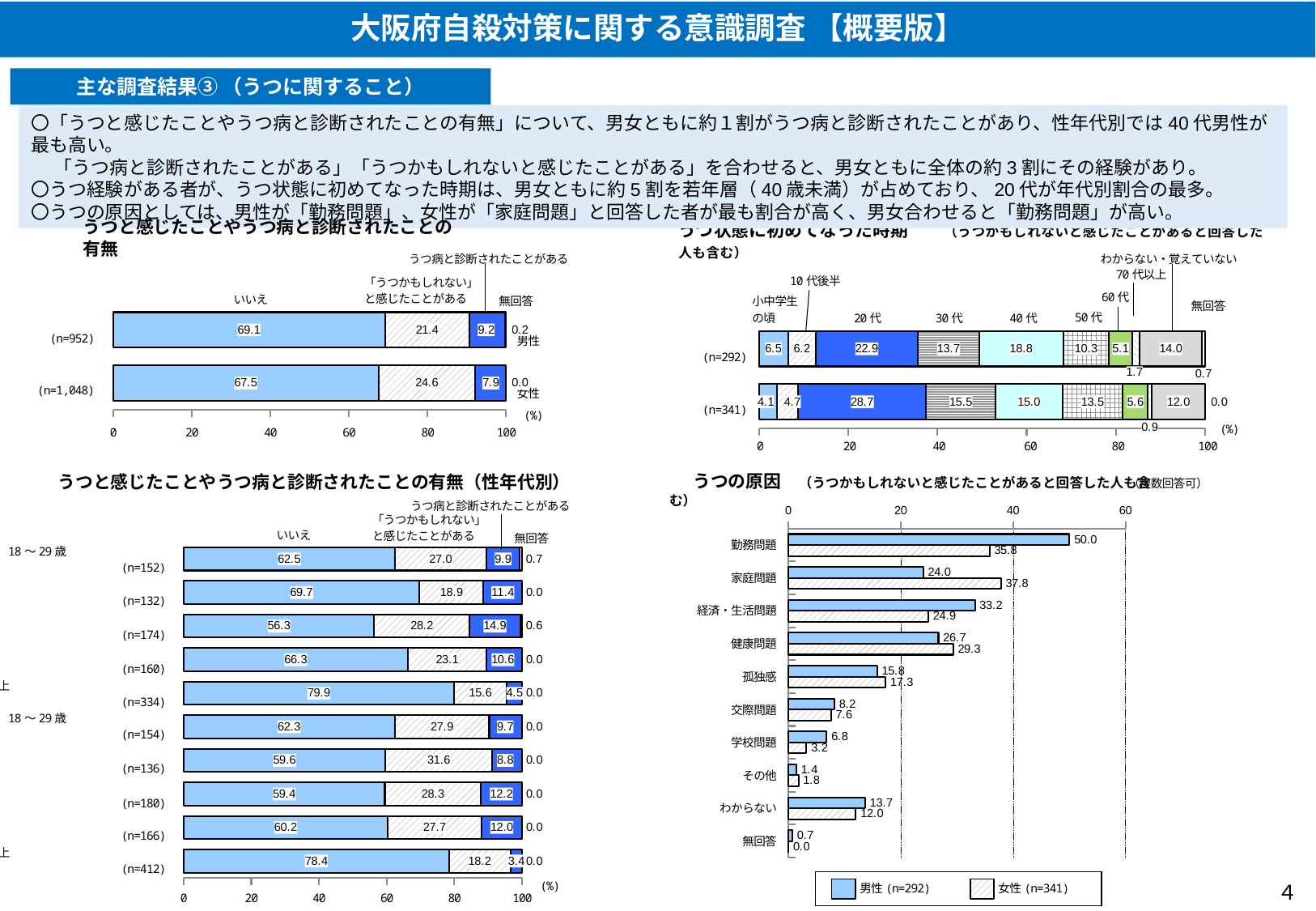

大阪府自殺対策に関する意識調査 【概要版】
主な調査結果③ （うつに関すること）
〇「うつと感じたことやうつ病と診断されたことの有無」について、男女ともに約１割がうつ病と診断されたことがあり、性年代別では40代男性が最も高い。
　 「うつ病と診断されたことがある」「うつかもしれないと感じたことがある」を合わせると、男女ともに全体の約3割にその経験があり。
〇うつ経験がある者が、うつ状態に初めてなった時期は、男女ともに約5割を若年層（40歳未満）が占めており、20代が年代別割合の最多。
〇うつの原因としては、男性が「勤務問題」、女性が「家庭問題」と回答した者が最も割合が高く、男女合わせると「勤務問題」が高い。

### Chart

| Category | いいえ | 「うつかもしれない」と感じたことがある | うつ病と診断されたことがある | 無回答 |
|---|---|---|---|---|
| 男性
(n=952) | 69.1 | 21.4 | 9.2 | 0.2 |
| 女性
(n=1,048) | 67.5 | 24.6 | 7.9 | 0.0 |

### Chart

| Category | 小中学生の頃 | 10代後半 | 20代 | 30代 | 40代 | 50代 | 60代 | 70代以上 | わからない・覚えていない | 無回答 |
|---|---|---|---|---|---|---|---|---|---|---|
| 男性
(n=292) | 6.5 | 6.2 | 22.9 | 13.7 | 18.8 | 10.3 | 5.1 | 1.7 | 14.0 | 0.7 |
| 女性
(n=341) | 4.1 | 4.7 | 28.7 | 15.5 | 15.0 | 13.5 | 5.6 | 0.9 | 12.0 | 0.0 |
うつと感じたことやうつ病と診断されたことの有無

### Chart

| Category | いいえ | 「うつかもしれない」と感じたことがある | うつ病と診断されたことがある | 無回答 |
|---|---|---|---|---|
| 男性18～29歳
(n=152) | 62.5 | 27.0 | 9.9 | 0.7 |
| 30代
(n=132) | 69.7 | 18.9 | 11.4 | 0.0 |
| 40代
(n=174) | 56.3 | 28.2 | 14.9 | 0.6 |
| 50代
(n=160) | 66.3 | 23.1 | 10.6 | 0.0 |
| 60代以上
(n=334) | 79.9 | 15.6 | 4.5 | 0.0 |
| 女性18～29歳
(n=154) | 62.3 | 27.9 | 9.7 | 0.0 |
| 30代
(n=136) | 59.6 | 31.6 | 8.8 | 0.0 |
| 40代
(n=180) | 59.4 | 28.3 | 12.2 | 0.0 |
| 50代
(n=166) | 60.2 | 27.7 | 12.0 | 0.0 |
| 60代以上
(n=412) | 78.4 | 18.2 | 3.4 | 0.0 |
　うつの原因　（うつかもしれないと感じたことがあると回答した人も含む）

### Chart

| Category | 男性
(n=292) | 女性
(n=341) |
|---|---|---|
| 勤務問題 | 50.0 | 35.8 |
| 家庭問題 | 24.0 | 37.8 |
| 経済・生活問題 | 33.2 | 24.9 |
| 健康問題 | 26.7 | 29.3 |
| 孤独感 | 15.8 | 17.3 |
| 交際問題 | 8.2 | 7.6 |
| 学校問題 | 6.8 | 3.2 |
| その他 | 1.4 | 1.8 |
| わからない | 13.7 | 12.0 |
| 無回答 | 0.7 | 0.0 |
４